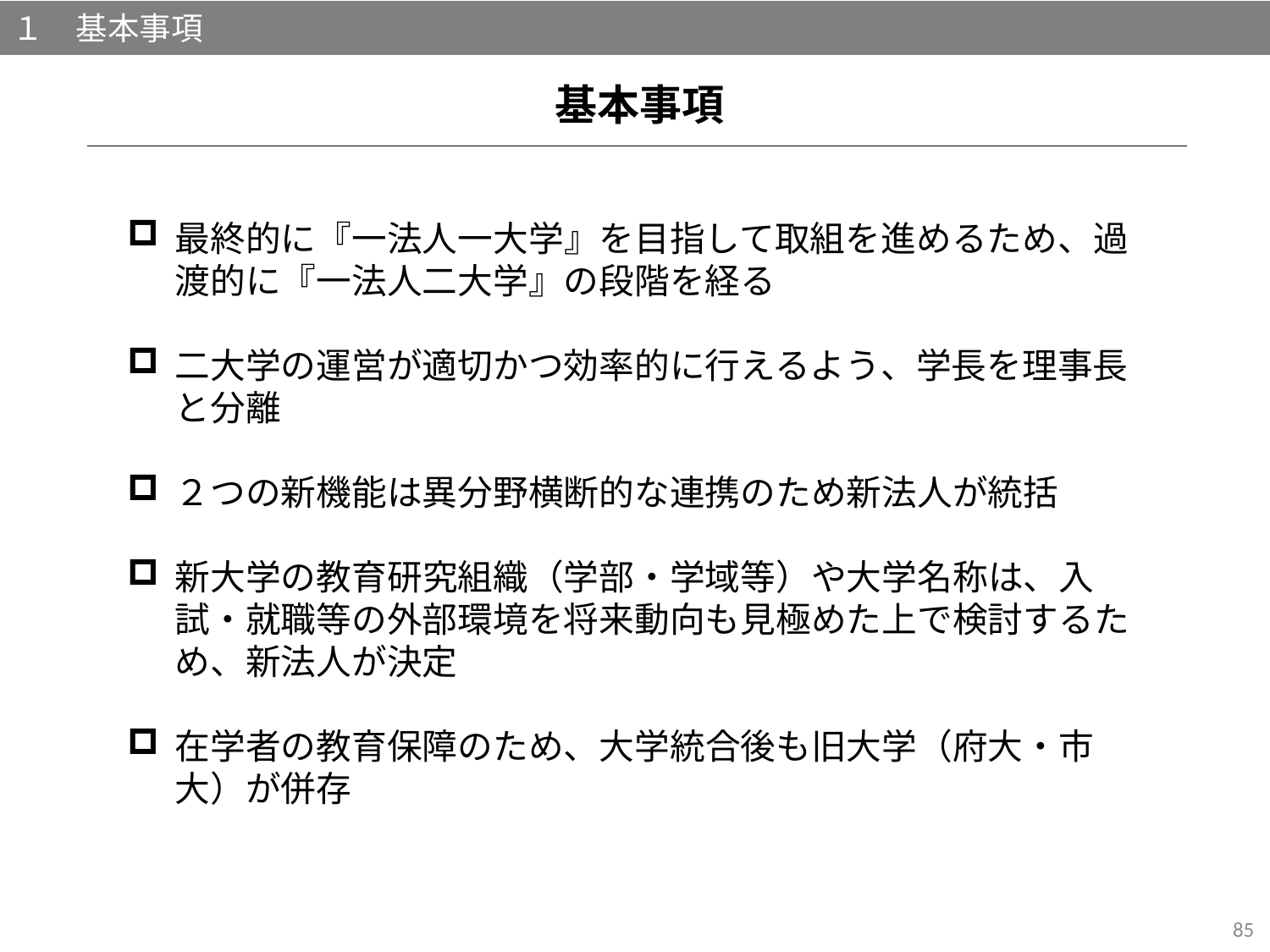

１　基本事項
基本事項
最終的に『一法人一大学』を目指して取組を進めるため、過渡的に『一法人二大学』の段階を経る

二大学の運営が適切かつ効率的に行えるよう、学長を理事長と分離

２つの新機能は異分野横断的な連携のため新法人が統括

新大学の教育研究組織（学部・学域等）や大学名称は、入試・就職等の外部環境を将来動向も見極めた上で検討するため、新法人が決定

在学者の教育保障のため、大学統合後も旧大学（府大・市大）が併存
85